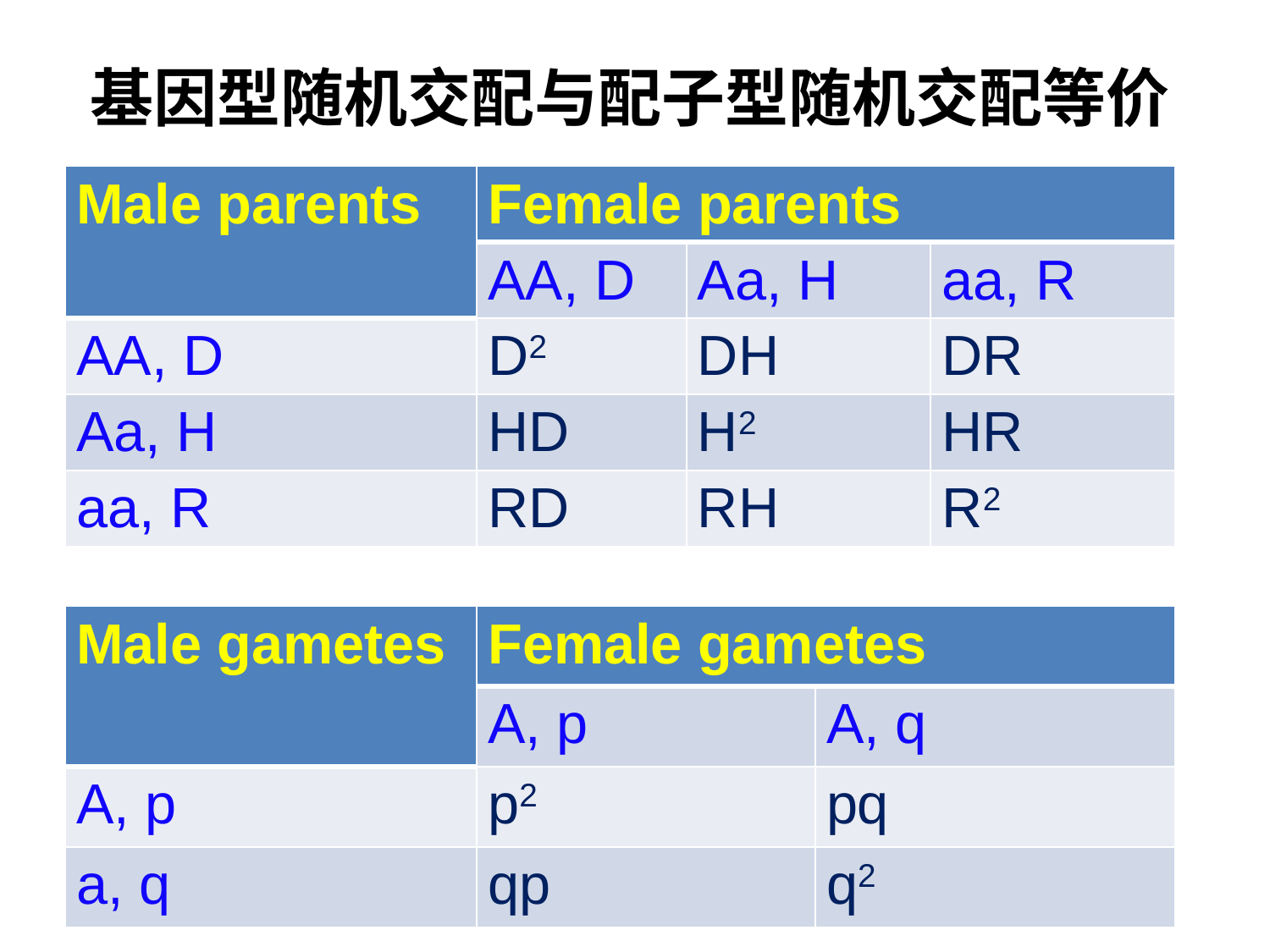

# 基因型随机交配与配子型随机交配等价
| Male parents | Female parents |  |  |
| --- | --- | --- | --- |
|  | AA, D | Aa, H | aa, R |
| AA, D | D2 | DH | DR |
| Aa, H | HD | H2 | HR |
| aa, R | RD | RH | R2 |
| Male gametes | Female gametes |  |
| --- | --- | --- |
|  | A, p | A, q |
| A, p | p2 | pq |
| a, q | qp | q2 |